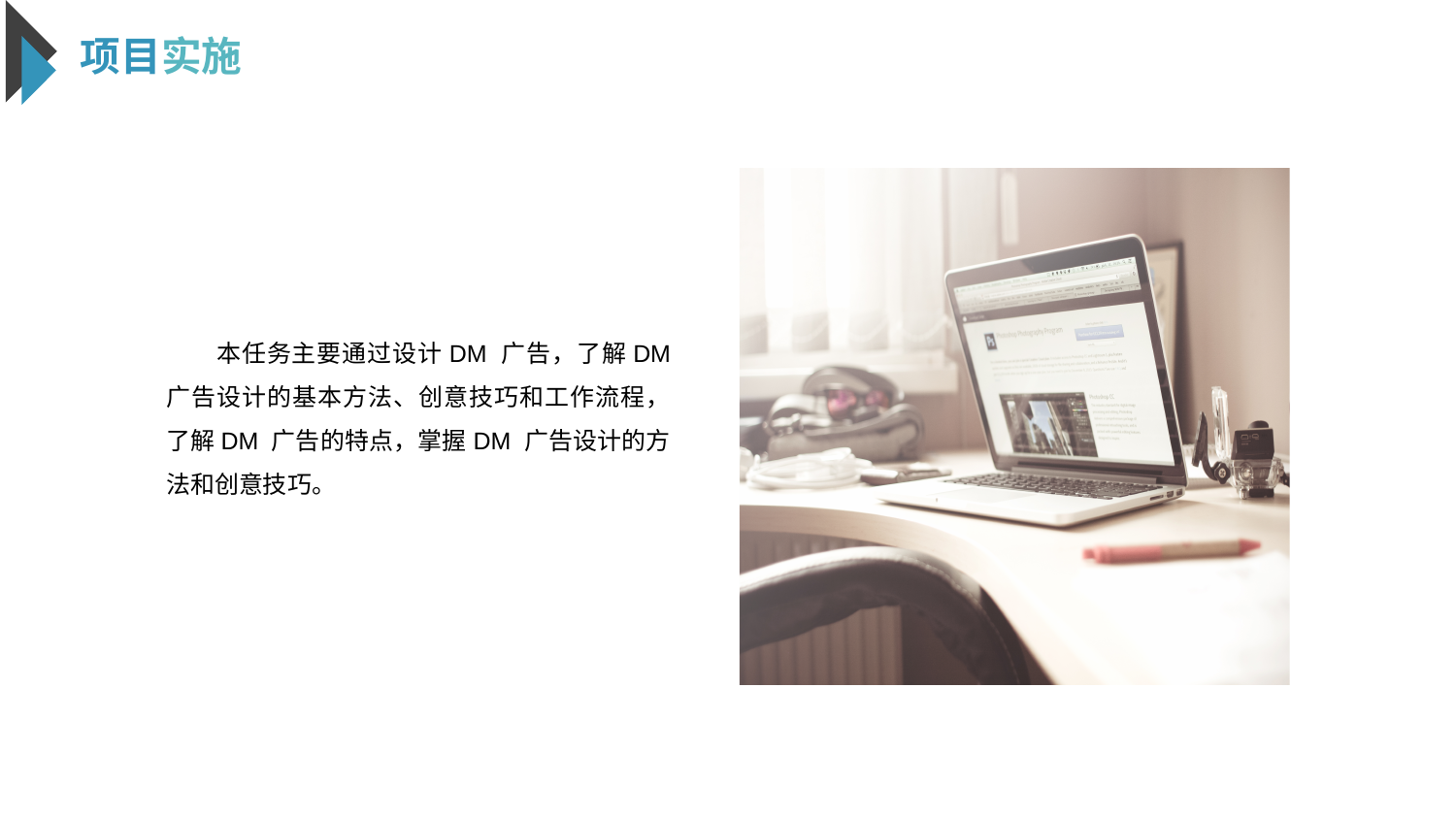

项目实施

       本任务主要通过设计DM 广告，了解DM 广告设计的基本方法、创意技巧和工作流程，了解DM 广告的特点，掌握DM 广告设计的方法和创意技巧。